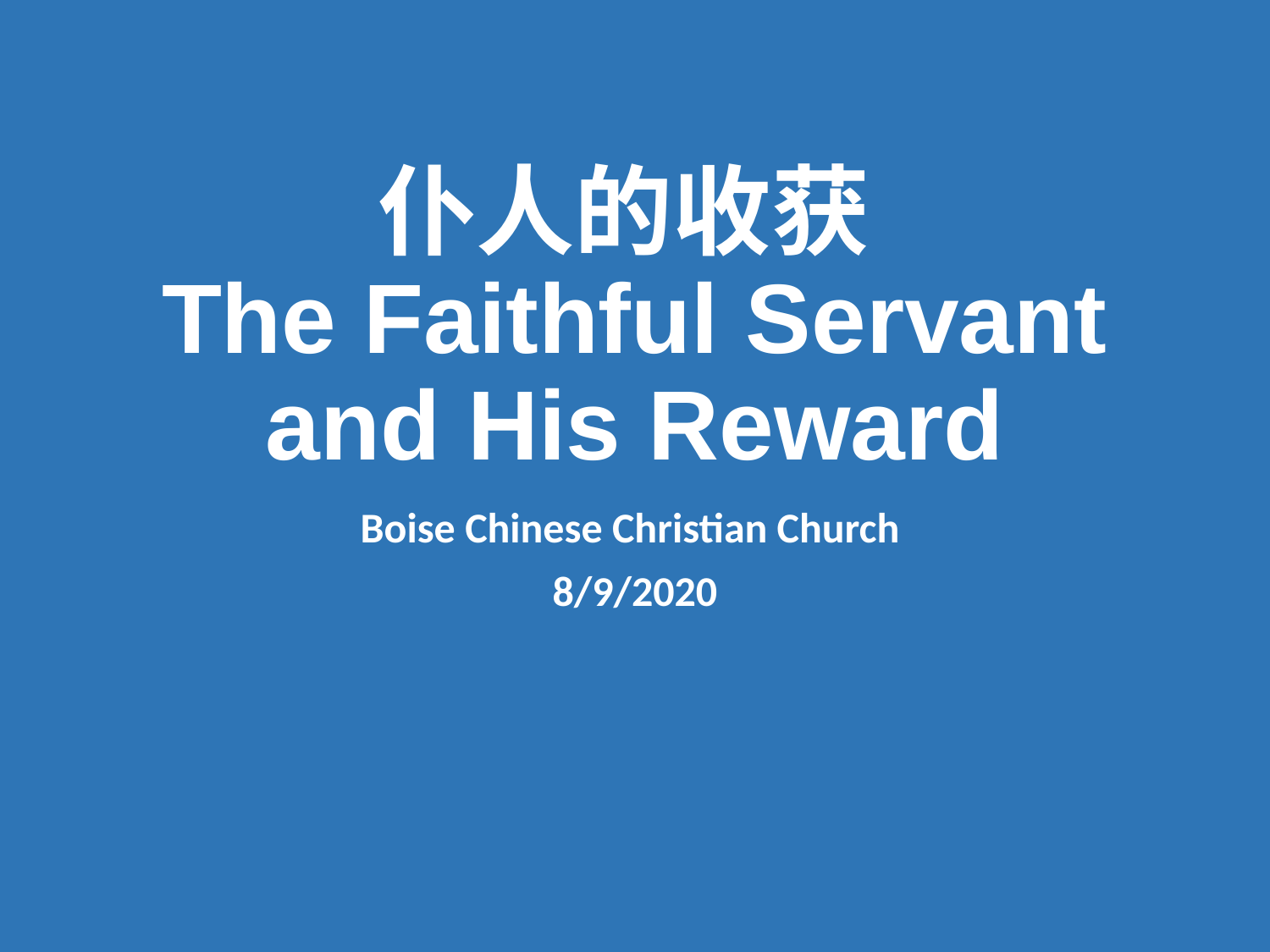

# 仆人的收获 The Faithful Servant and His Reward
Boise Chinese Christian Church
8/9/2020